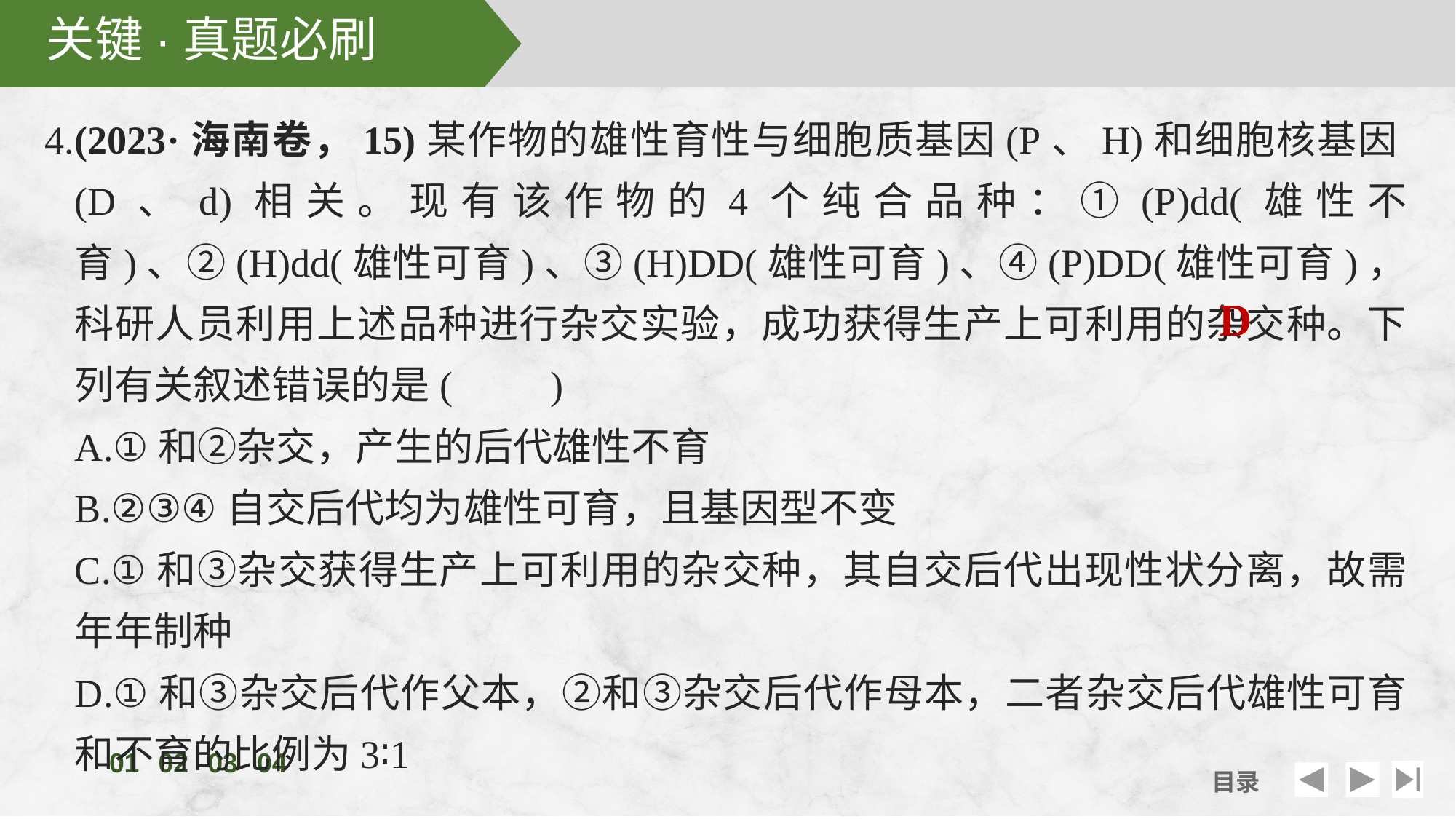

4.(2023·海南卷，15)某作物的雄性育性与细胞质基因(P、H)和细胞核基因(D、d)相关。现有该作物的4个纯合品种：①(P)dd(雄性不育)、②(H)dd(雄性可育)、③(H)DD(雄性可育)、④(P)DD(雄性可育)，科研人员利用上述品种进行杂交实验，成功获得生产上可利用的杂交种。下列有关叙述错误的是(　　)
	A.①和②杂交，产生的后代雄性不育
	B.②③④自交后代均为雄性可育，且基因型不变
	C.①和③杂交获得生产上可利用的杂交种，其自交后代出现性状分离，故需年年制种
	D.①和③杂交后代作父本，②和③杂交后代作母本，二者杂交后代雄性可育和不育的比例为3∶1
D